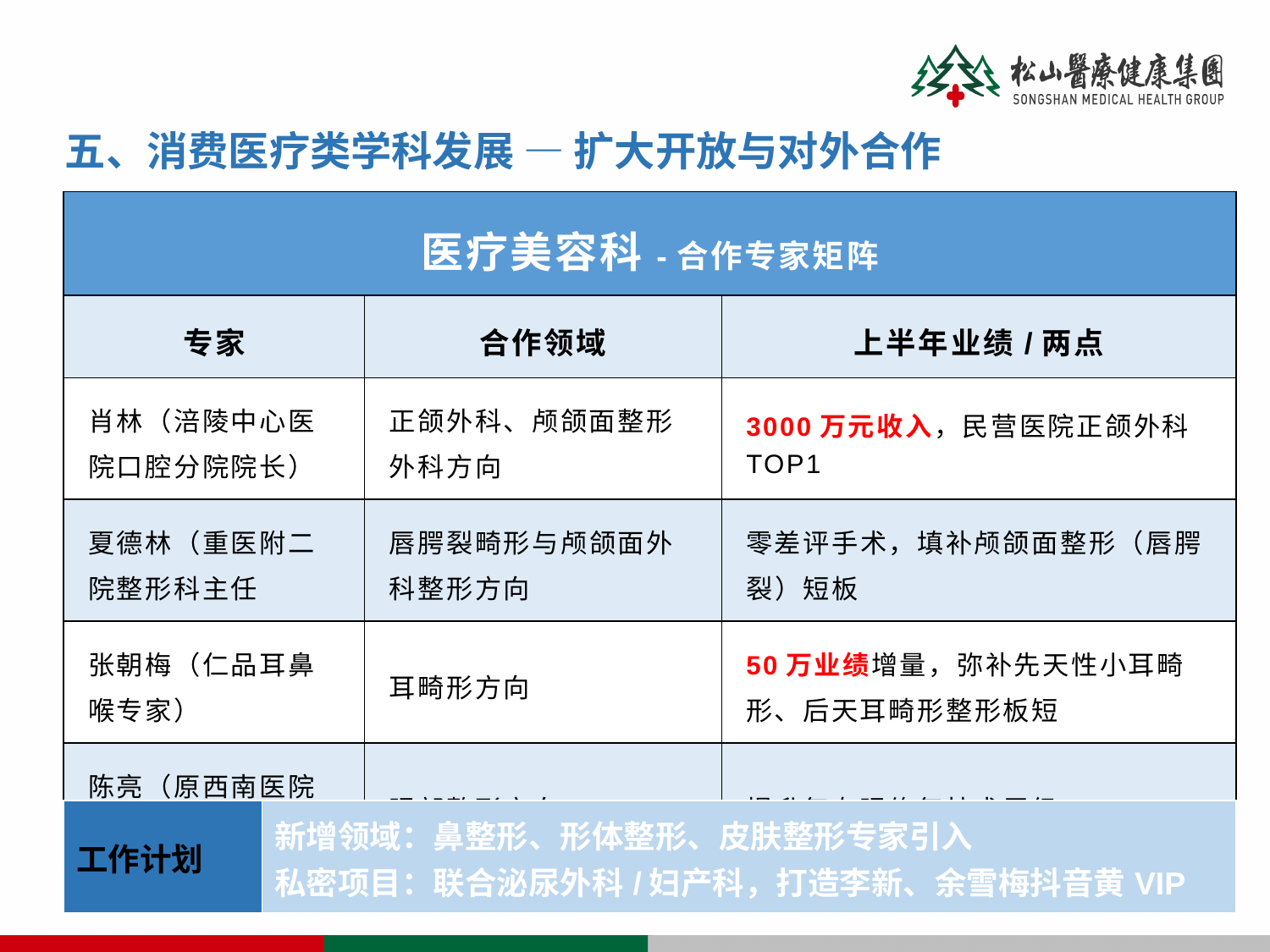

五、消费医疗类学科发展 — 扩大开放与对外合作
| 医疗美容科-合作专家矩阵 |  |  |
| --- | --- | --- |
| 专家 | 合作领域 | 上半年业绩/两点 |
| 肖林（涪陵中心医院口腔分院院长） | 正颌外科、颅颌面整形外科方向 | 3000万元收入，民营医院正颌外科TOP1 |
| 夏德林（重医附二院整形科主任 | 唇腭裂畸形与颅颌面外科整形方向 | 零差评手术，填补颅颌面整形（唇腭裂）短板 |
| 张朝梅（仁品耳鼻喉专家） | 耳畸形方向 | 50万业绩增量，弥补先天性小耳畸形、后天耳畸形整形板短 |
| 陈亮（原西南医院整形科） | 眼部整形方向 | 提升复杂眼修复技术层级 |
| 工作计划 | 新增领域：鼻整形、形体整形、皮肤整形专家引入 私密项目：联合泌尿外科/妇产科，打造李新、余雪梅抖音黄VIP |
| --- | --- |